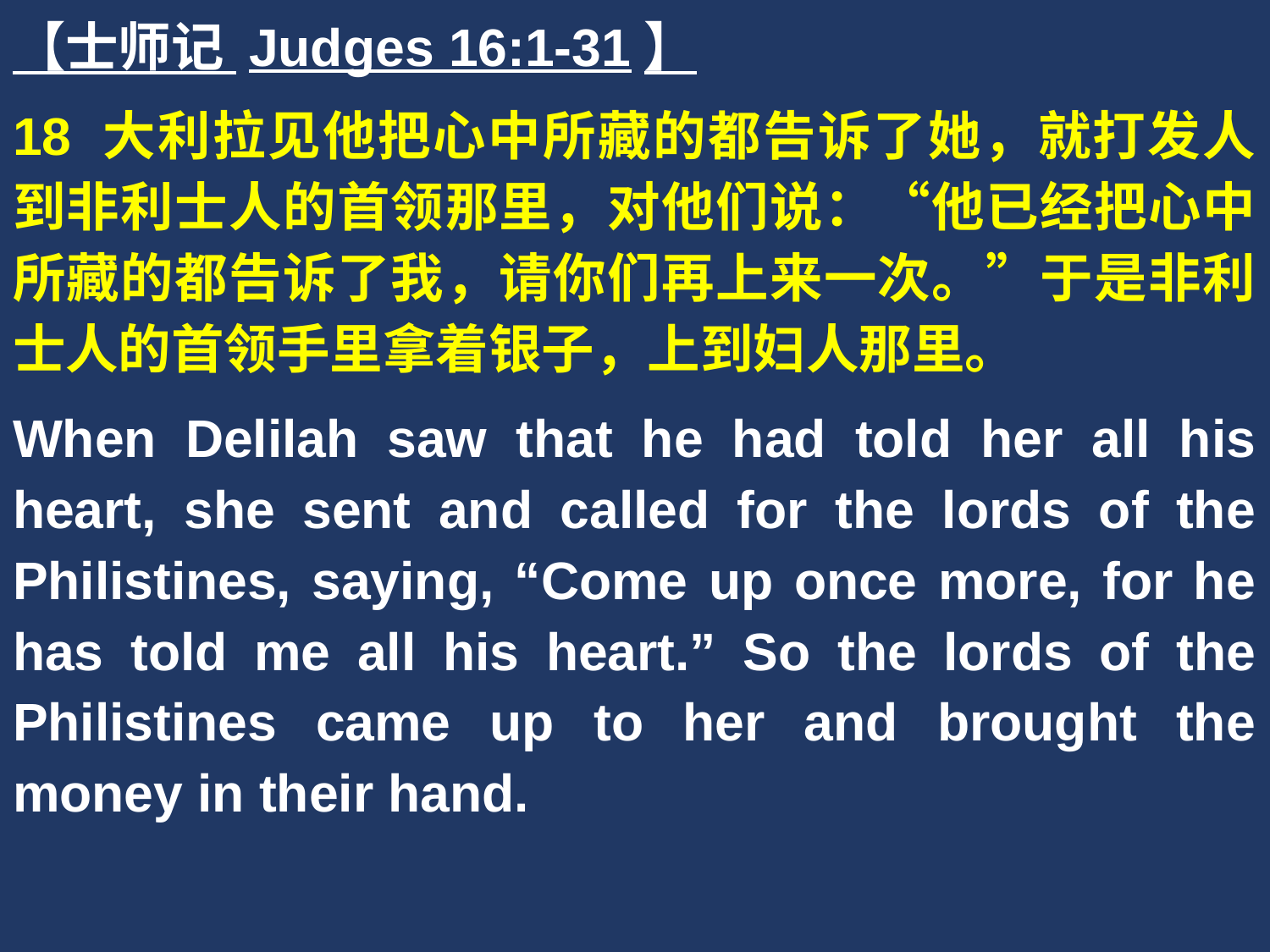

【士师记 Judges 16:1-31】
18 大利拉见他把心中所藏的都告诉了她，就打发人到非利士人的首领那里，对他们说：“他已经把心中所藏的都告诉了我，请你们再上来一次。”于是非利士人的首领手里拿着银子，上到妇人那里。
When Delilah saw that he had told her all his heart, she sent and called for the lords of the Philistines, saying, “Come up once more, for he has told me all his heart.” So the lords of the Philistines came up to her and brought the money in their hand.